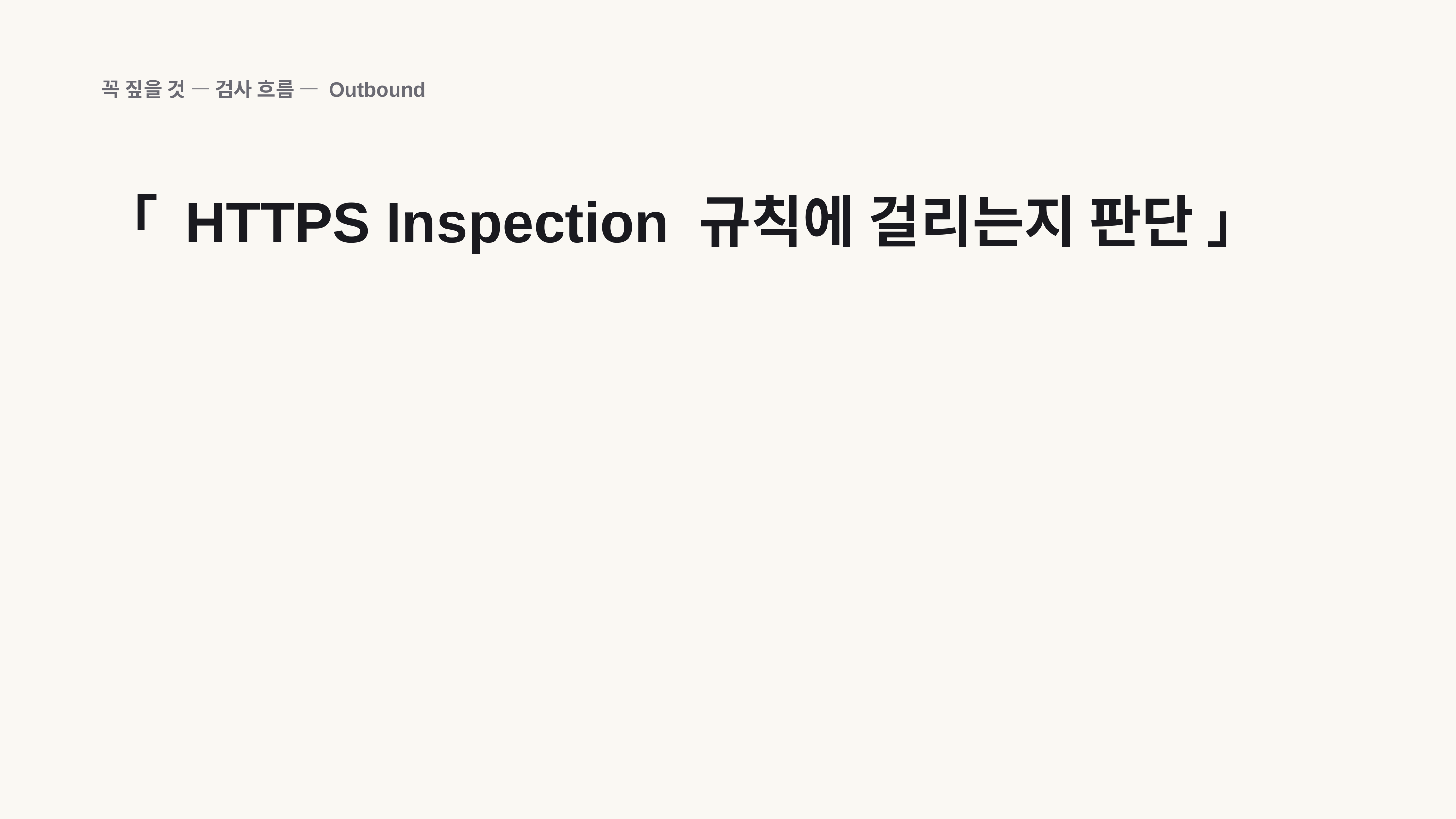

꼭 짚을 것 — 검사 흐름 — Outbound
「 HTTPS Inspection 규칙에 걸리는지 판단 」